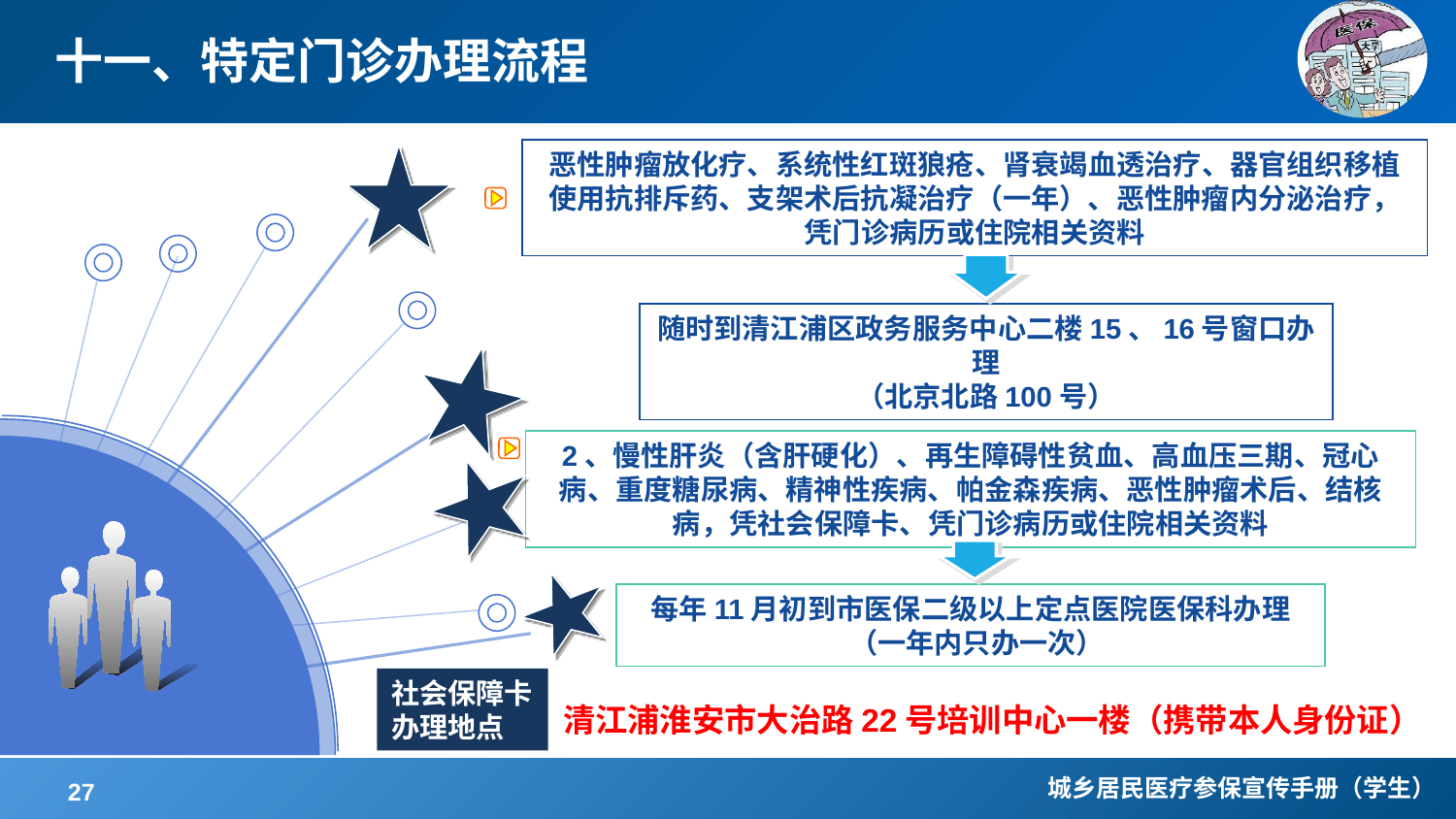

# 十一、特定门诊办理流程
恶性肿瘤放化疗、系统性红斑狼疮、肾衰竭血透治疗、器官组织移植使用抗排斥药、支架术后抗凝治疗（一年）、恶性肿瘤内分泌治疗，凭门诊病历或住院相关资料

随时到清江浦区政务服务中心二楼15、16号窗口办理
（北京北路100号）

2、慢性肝炎（含肝硬化）、再生障碍性贫血、高血压三期、冠心病、重度糖尿病、精神性疾病、帕金森疾病、恶性肿瘤术后、结核病，凭社会保障卡、凭门诊病历或住院相关资料

每年11月初到市医保二级以上定点医院医保科办理
 （一年内只办一次）

社会保障卡
办理地点
清江浦淮安市大治路22号培训中心一楼（携带本人身份证）